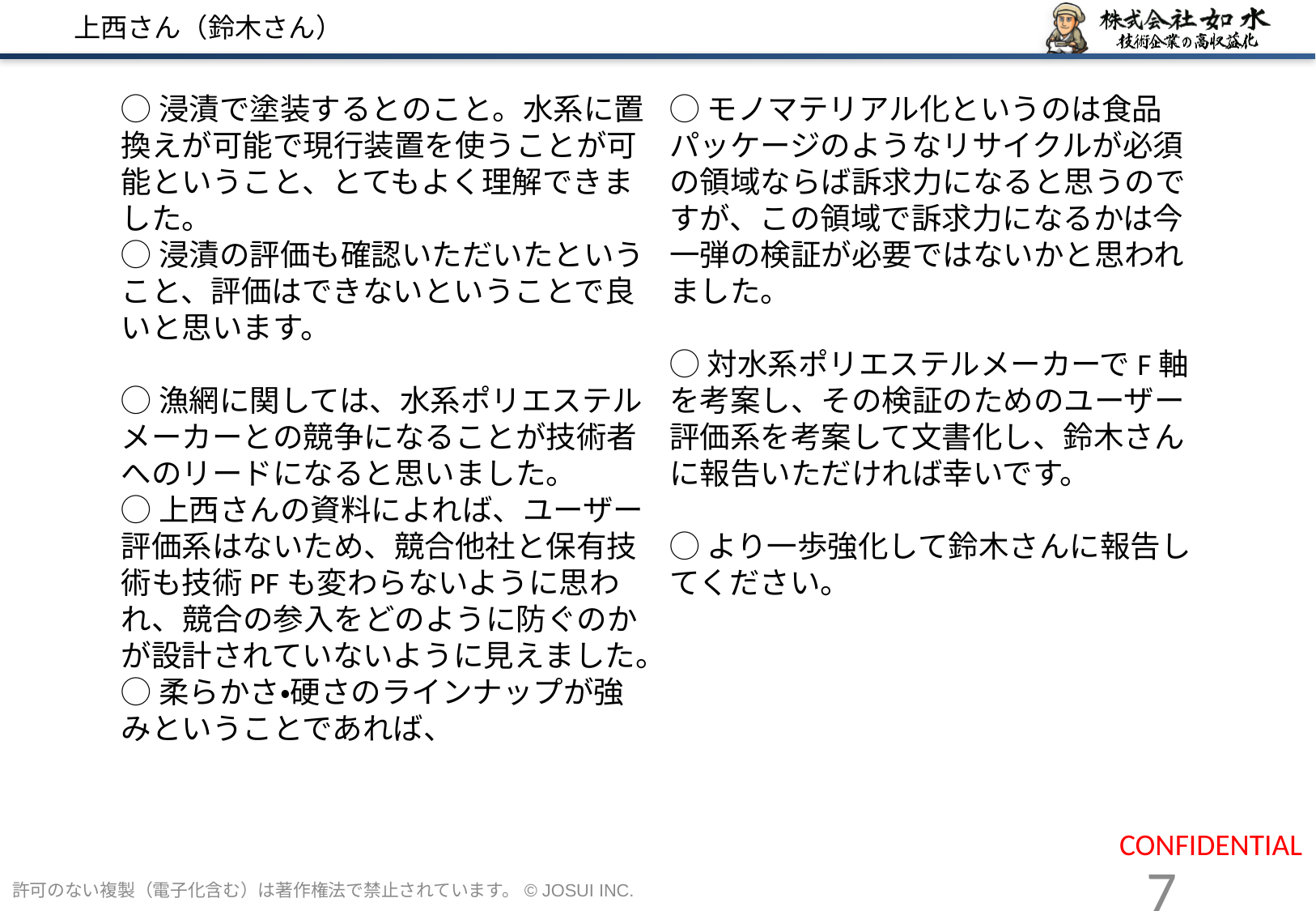

# 上西さん（鈴木さん）
◯モノマテリアル化というのは食品パッケージのようなリサイクルが必須の領域ならば訴求力になると思うのですが、この領域で訴求力になるかは今一弾の検証が必要ではないかと思われました。

◯対水系ポリエステルメーカーでF軸を考案し、その検証のためのユーザー評価系を考案して文書化し、鈴木さんに報告いただければ幸いです。

◯より一歩強化して鈴木さんに報告してください。

◯浸漬で塗装するとのこと。水系に置換えが可能で現行装置を使うことが可能ということ、とてもよく理解できました。
◯浸漬の評価も確認いただいたということ、評価はできないということで良いと思います。

◯漁網に関しては、水系ポリエステルメーカーとの競争になることが技術者へのリードになると思いました。
◯上西さんの資料によれば、ユーザー評価系はないため、競合他社と保有技術も技術PFも変わらないように思われ、競合の参入をどのように防ぐのかが設計されていないように見えました。
◯柔らかさ・硬さのラインナップが強みということであれば、
許可のない複製（電子化含む）は著作権法で禁止されています。© JOSUI INC.
7